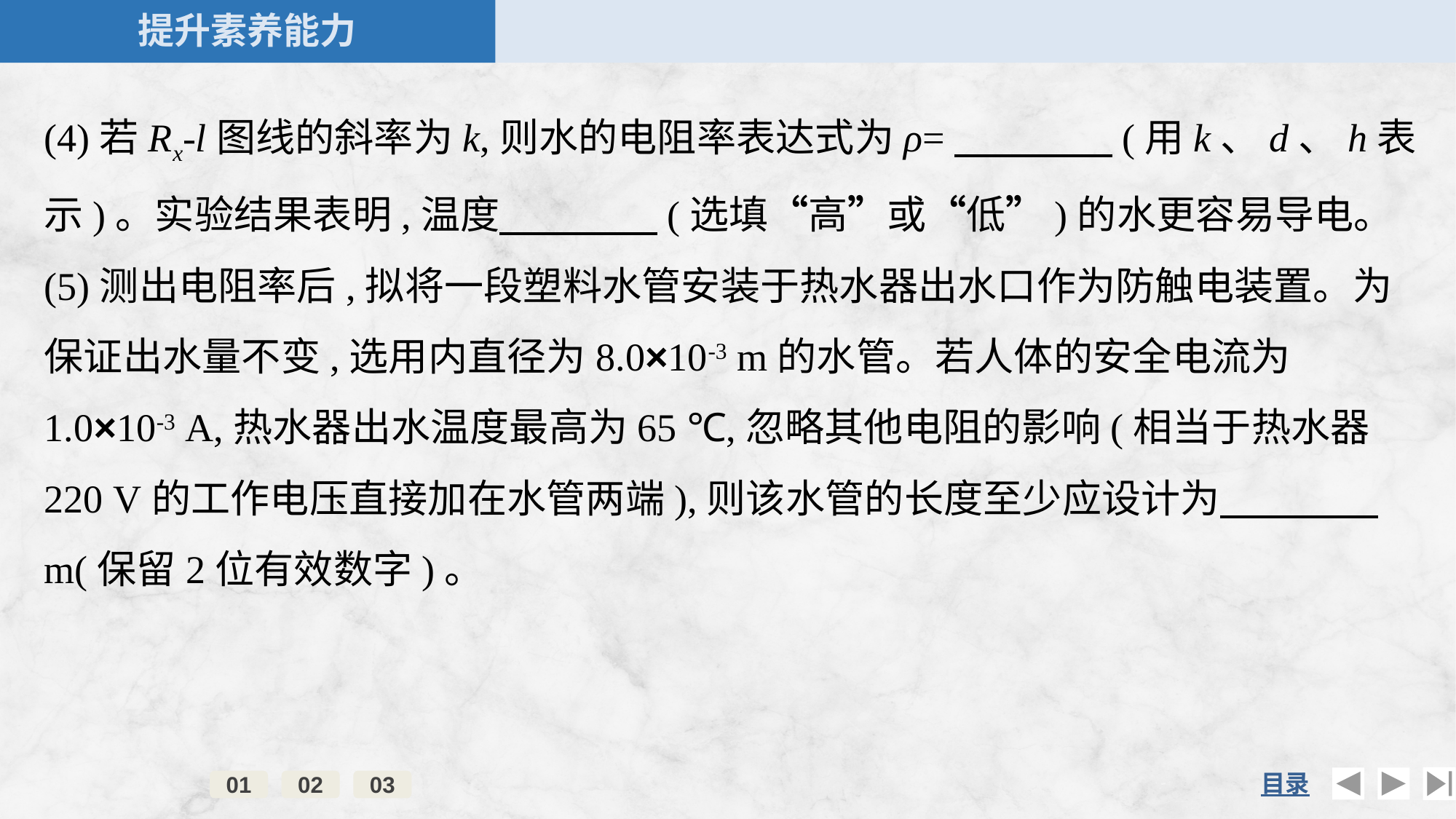

(4)若Rx-l图线的斜率为k,则水的电阻率表达式为ρ=　　　　(用k、d、h表示)。实验结果表明,温度　　　　(选填“高”或“低”)的水更容易导电。
(5)测出电阻率后,拟将一段塑料水管安装于热水器出水口作为防触电装置。为保证出水量不变,选用内直径为8.0×10-3 m的水管。若人体的安全电流为1.0×10-3 A,热水器出水温度最高为65 ℃,忽略其他电阻的影响(相当于热水器220 V的工作电压直接加在水管两端),则该水管的长度至少应设计为　　　　m(保留2位有效数字)。